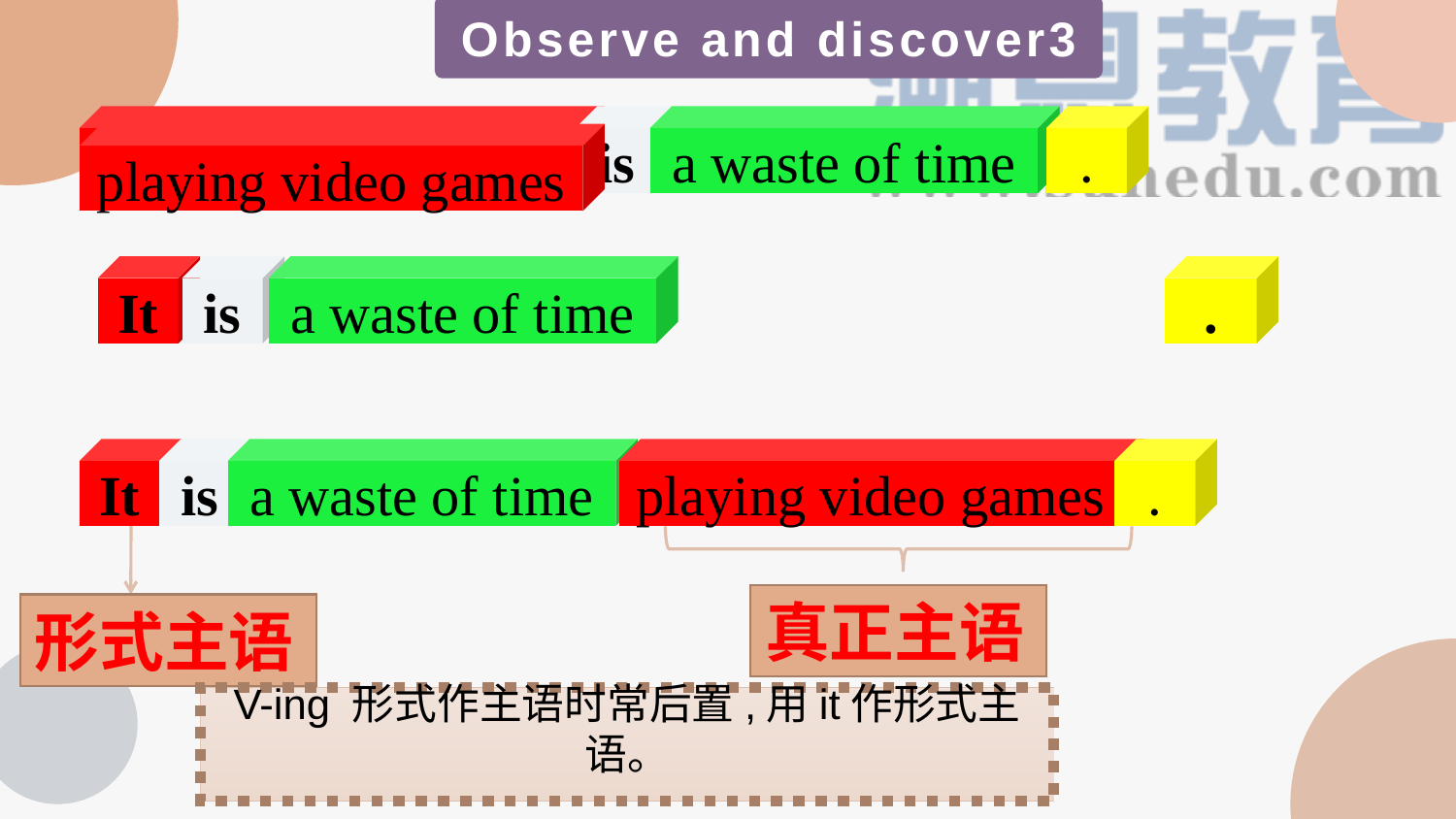

Observe and discover3

Playing video games
is
a waste of time
.
playing video games
It
is
a waste of time
.

It
is
a waste of time
playing video games
.
真正主语
形式主语

V-ing 形式作主语时常后置,用it作形式主语。